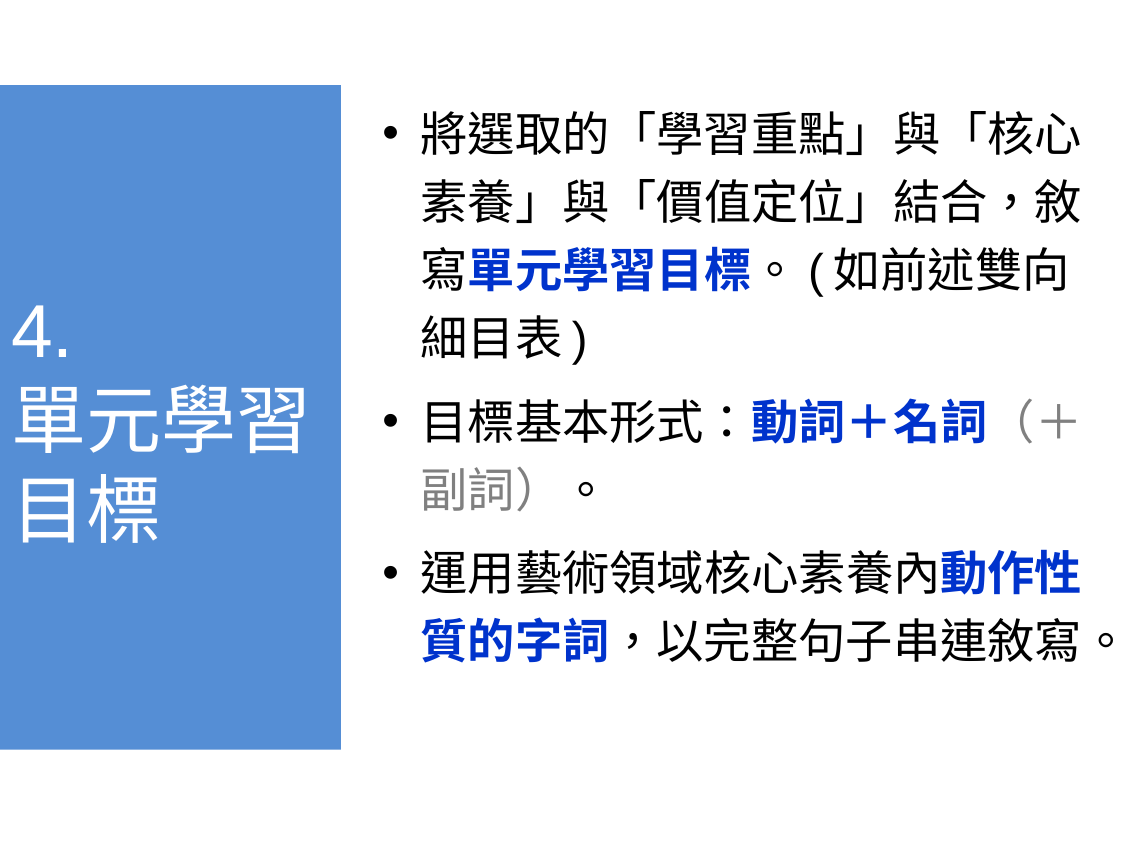

35
4.
單元學習目標
將選取的「學習重點」與「核心素養」與「價值定位」結合，敘寫單元學習目標。(如前述雙向細目表)
目標基本形式：動詞＋名詞（＋副詞）。
運用藝術領域核心素養內動作性質的字詞，以完整句子串連敘寫。